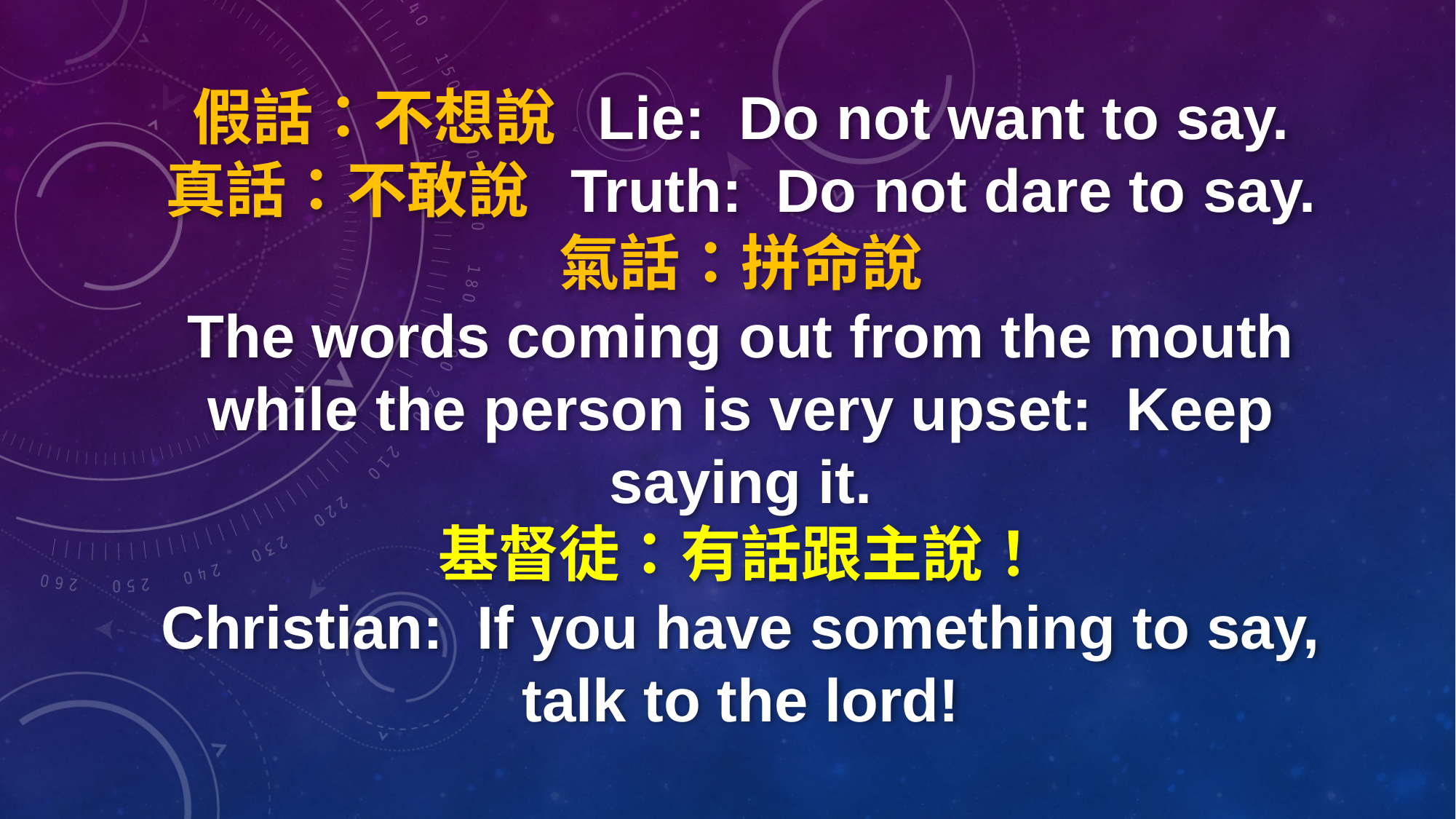

假話：不想說  Lie:  Do not want to say.
真話：不敢說  Truth:  Do not dare to say.
氣話：拼命說
The words coming out from the mouth while the person is very upset:  Keep saying it.
基督徒：有話跟主說！
Christian:  If you have something to say, talk to the lord!